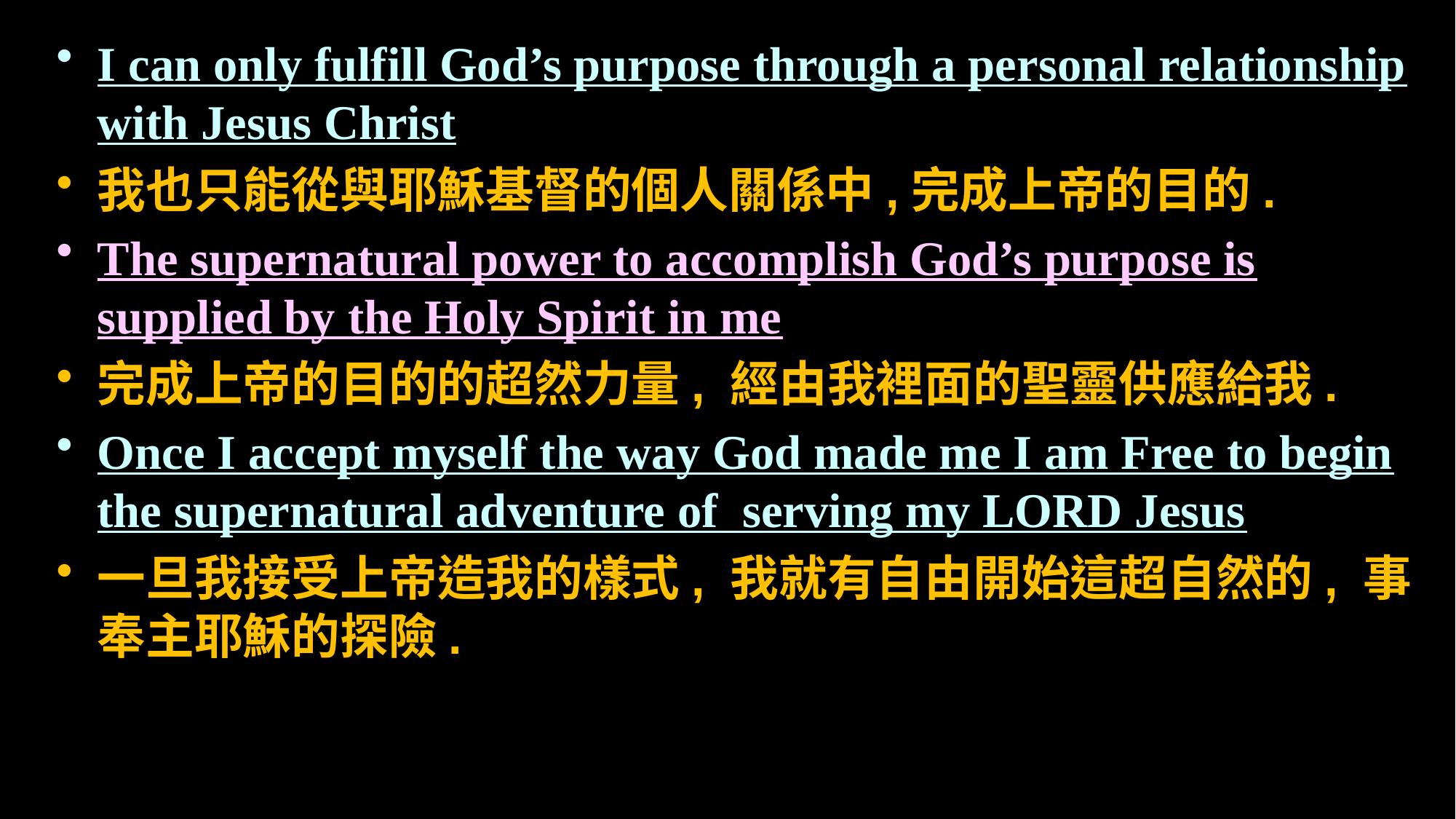

I can only fulfill God’s purpose through a personal relationship with Jesus Christ
我也只能從與耶穌基督的個人關係中,完成上帝的目的.
The supernatural power to accomplish God’s purpose is supplied by the Holy Spirit in me
完成上帝的目的的超然力量, 經由我裡面的聖靈供應給我.
Once I accept myself the way God made me I am Free to begin the supernatural adventure of  serving my LORD Jesus
一旦我接受上帝造我的樣式, 我就有自由開始這超自然的, 事奉主耶穌的探險.